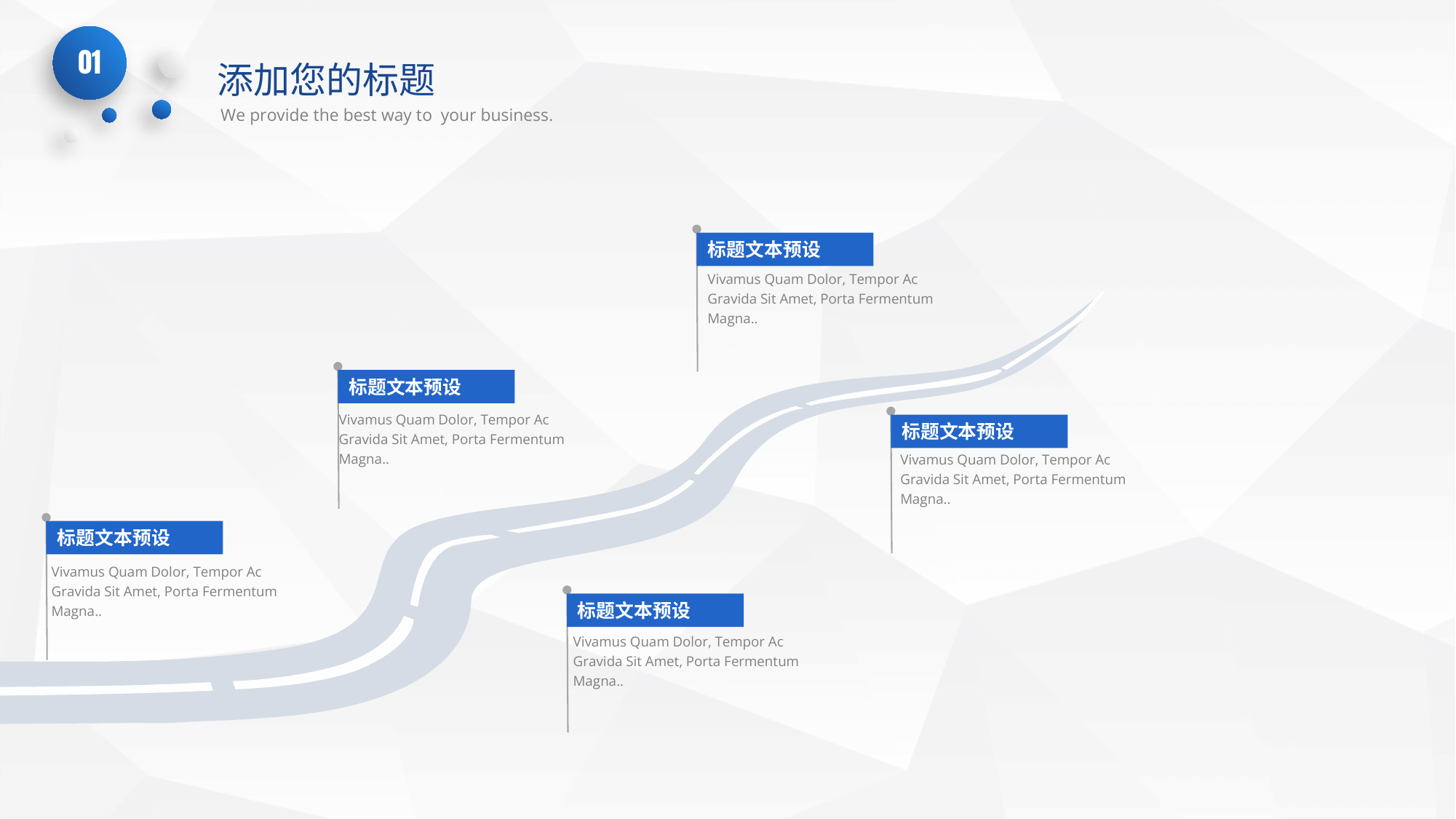

标题文本预设
Vivamus Quam Dolor, Tempor Ac Gravida Sit Amet, Porta Fermentum Magna..

标题文本预设
Vivamus Quam Dolor, Tempor Ac Gravida Sit Amet, Porta Fermentum Magna..
标题文本预设
Vivamus Quam Dolor, Tempor Ac Gravida Sit Amet, Porta Fermentum Magna..
标题文本预设
Vivamus Quam Dolor, Tempor Ac Gravida Sit Amet, Porta Fermentum Magna..
标题文本预设
Vivamus Quam Dolor, Tempor Ac Gravida Sit Amet, Porta Fermentum Magna..